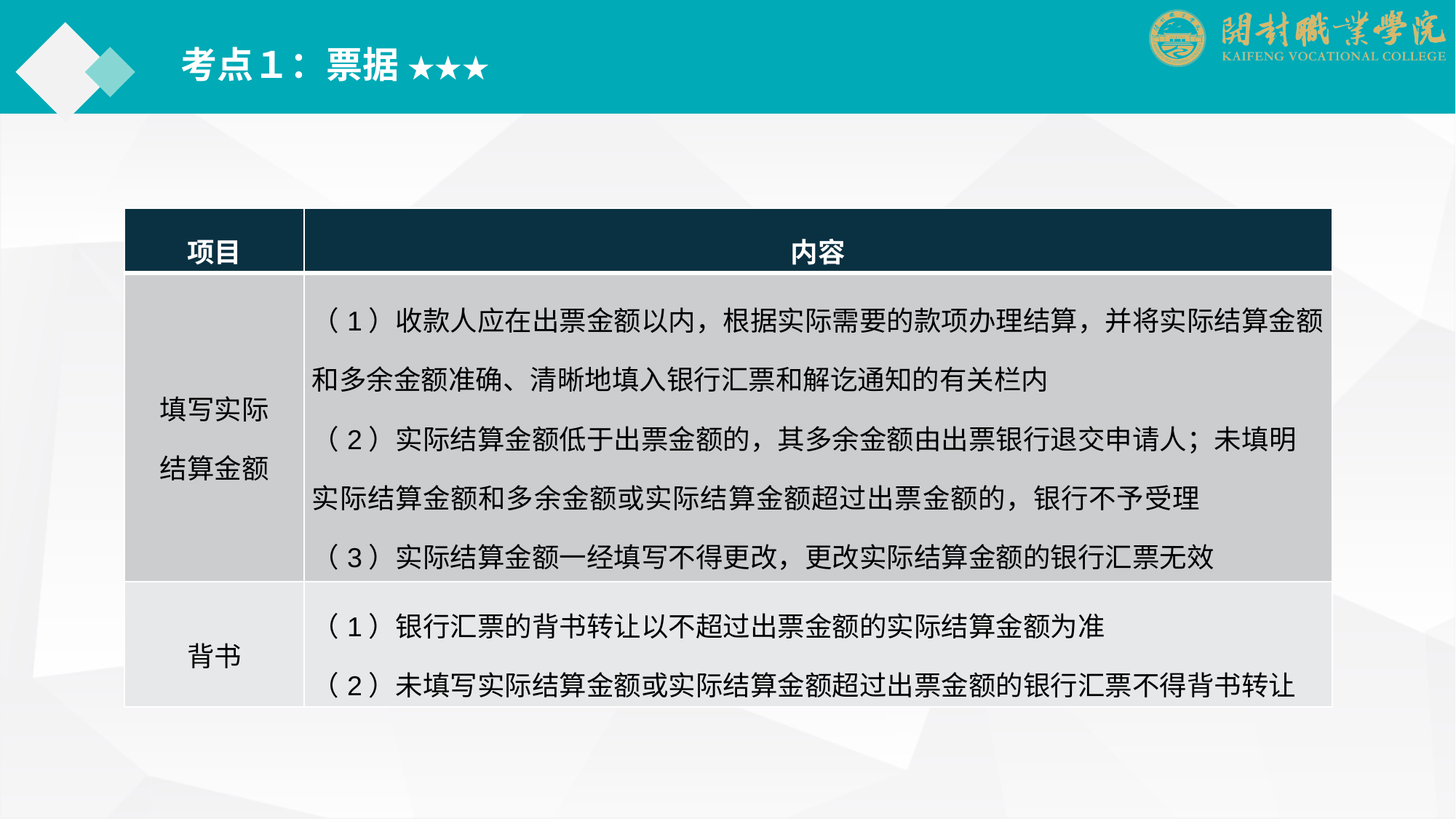

考点１：票据 ★★★
| 项目 | 内容 |
| --- | --- |
| 填写实际 结算金额 | （1）收款人应在出票金额以内，根据实际需要的款项办理结算，并将实际结算金额和多余金额准确、清晰地填入银行汇票和解讫通知的有关栏内 （2）实际结算金额低于出票金额的，其多余金额由出票银行退交申请人；未填明实际结算金额和多余金额或实际结算金额超过出票金额的，银行不予受理 （3）实际结算金额一经填写不得更改，更改实际结算金额的银行汇票无效 |
| 背书 | （1）银行汇票的背书转让以不超过出票金额的实际结算金额为准 （2）未填写实际结算金额或实际结算金额超过出票金额的银行汇票不得背书转让 |